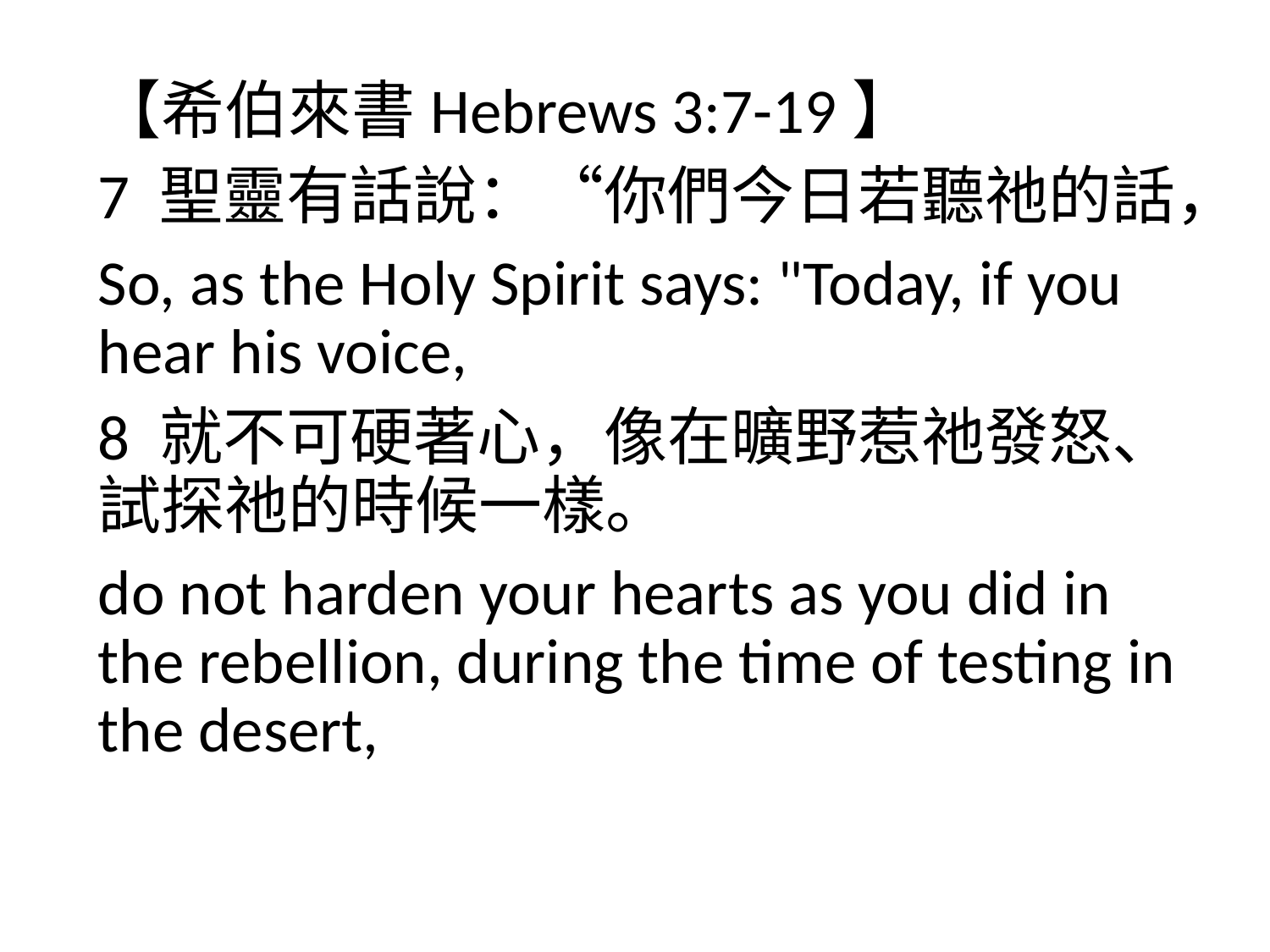

【希伯來書Hebrews 3:7-19】
7 聖靈有話說：“你們今日若聽祂的話，
So, as the Holy Spirit says: "Today, if you hear his voice,
8 就不可硬著心，像在曠野惹祂發怒、試探祂的時候一樣。
do not harden your hearts as you did in the rebellion, during the time of testing in the desert,